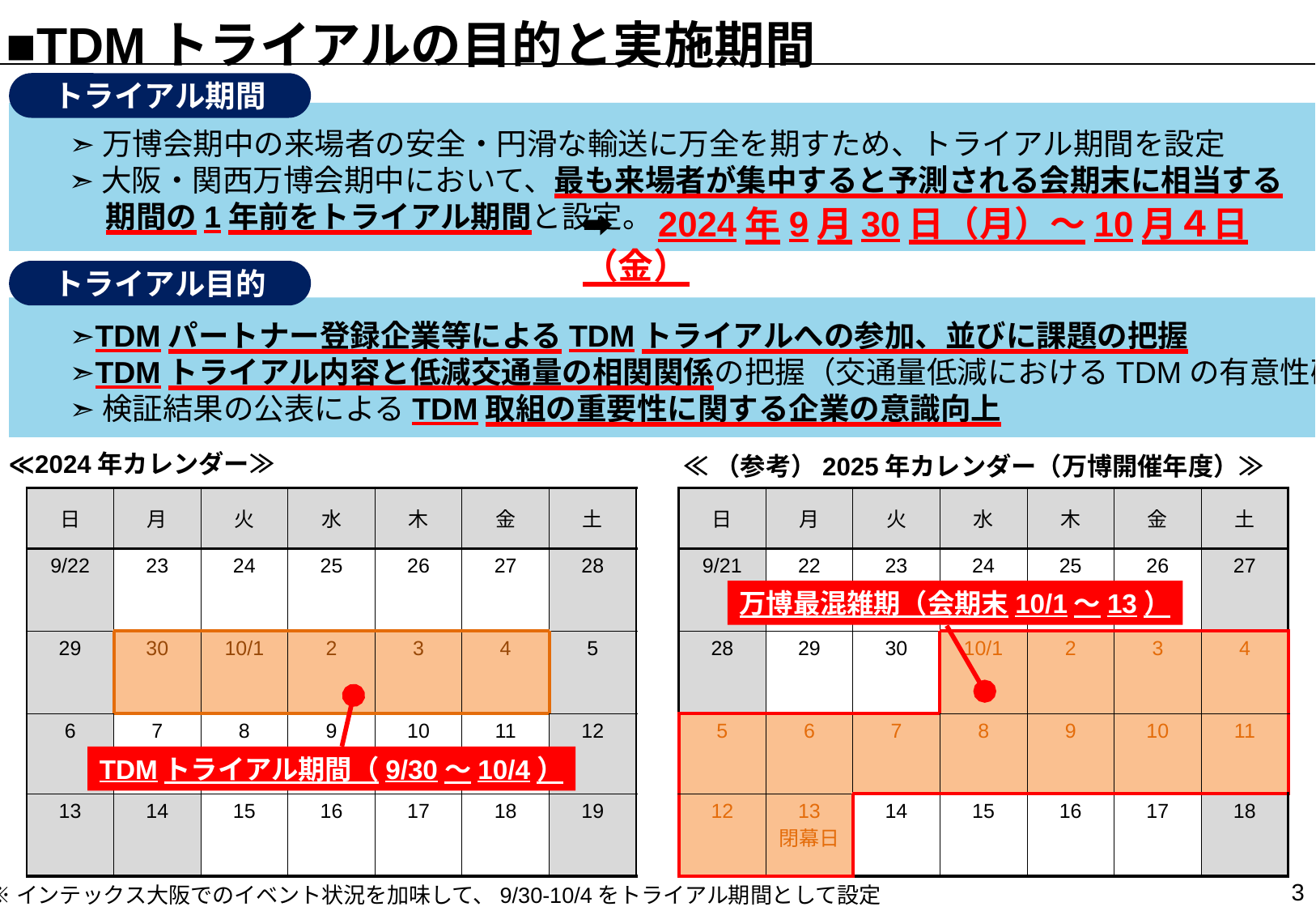

■TDMトライアルの目的と実施期間

トライアル期間

➣万博会期中の来場者の安全・円滑な輸送に万全を期すため、トライアル期間を設定
➣大阪・関西万博会期中において、最も来場者が集中すると予測される会期末に相当する
　 期間の1年前をトライアル期間と設定。
➡　2024年9月30日（月）～10月４日（金）
トライアル目的

➣TDMパートナー登録企業等によるTDMトライアルへの参加、並びに課題の把握
➣TDMトライアル内容と低減交通量の相関関係の把握（交通量低減におけるTDMの有意性確認）
➣検証結果の公表によるTDM取組の重要性に関する企業の意識向上
≪2024年カレンダー≫
≪（参考）2025年カレンダー（万博開催年度）≫
| 日 | 月 | 火 | 水 | 木 | 金 | 土 |
| --- | --- | --- | --- | --- | --- | --- |
| 9/22 | 23 | 24 | 25 | 26 | 27 | 28 |
| 29 | 30 | 10/1 | 2 | 3 | 4 | 5 |
| 6 | 7 | 8 | 9 | 10 | 11 | 12 |
| 13 | 14 | 15 | 16 | 17 | 18 | 19 |
| 日 | 月 | 火 | 水 | 木 | 金 | 土 |
| --- | --- | --- | --- | --- | --- | --- |
| 9/21 | 22 | 23 | 24 | 25 | 26 | 27 |
| 28 | 29 | 30 | 10/1 | 2 | 3 | 4 |
| 5 | 6 | 7 | 8 | 9 | 10 | 11 |
| 12 | 13 閉幕日 | 14 | 15 | 16 | 17 | 18 |
➣TDM試行実施後に、効果測定等を実施
万博最混雑期（会期末10/1～13）

TDMトライアル期間（9/30～10/4）
3
※インテックス大阪でのイベント状況を加味して、9/30-10/4をトライアル期間として設定